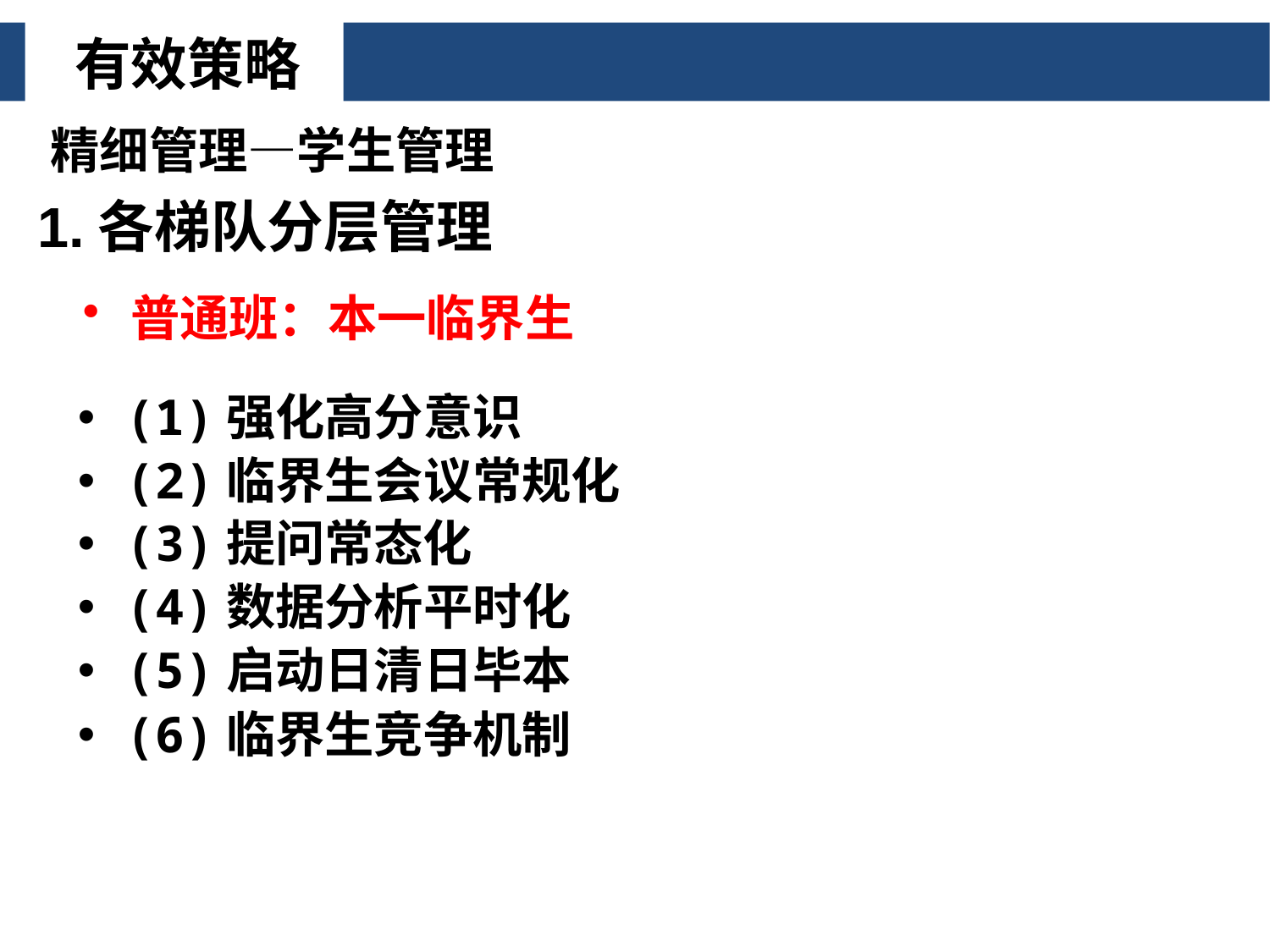

有效策略
精细管理—学生管理
1.各梯队分层管理
普通班：本一临界生

(1)强化高分意识
(2)临界生会议常规化
(3)提问常态化
(4)数据分析平时化
(5)启动日清日毕本
(6)临界生竞争机制